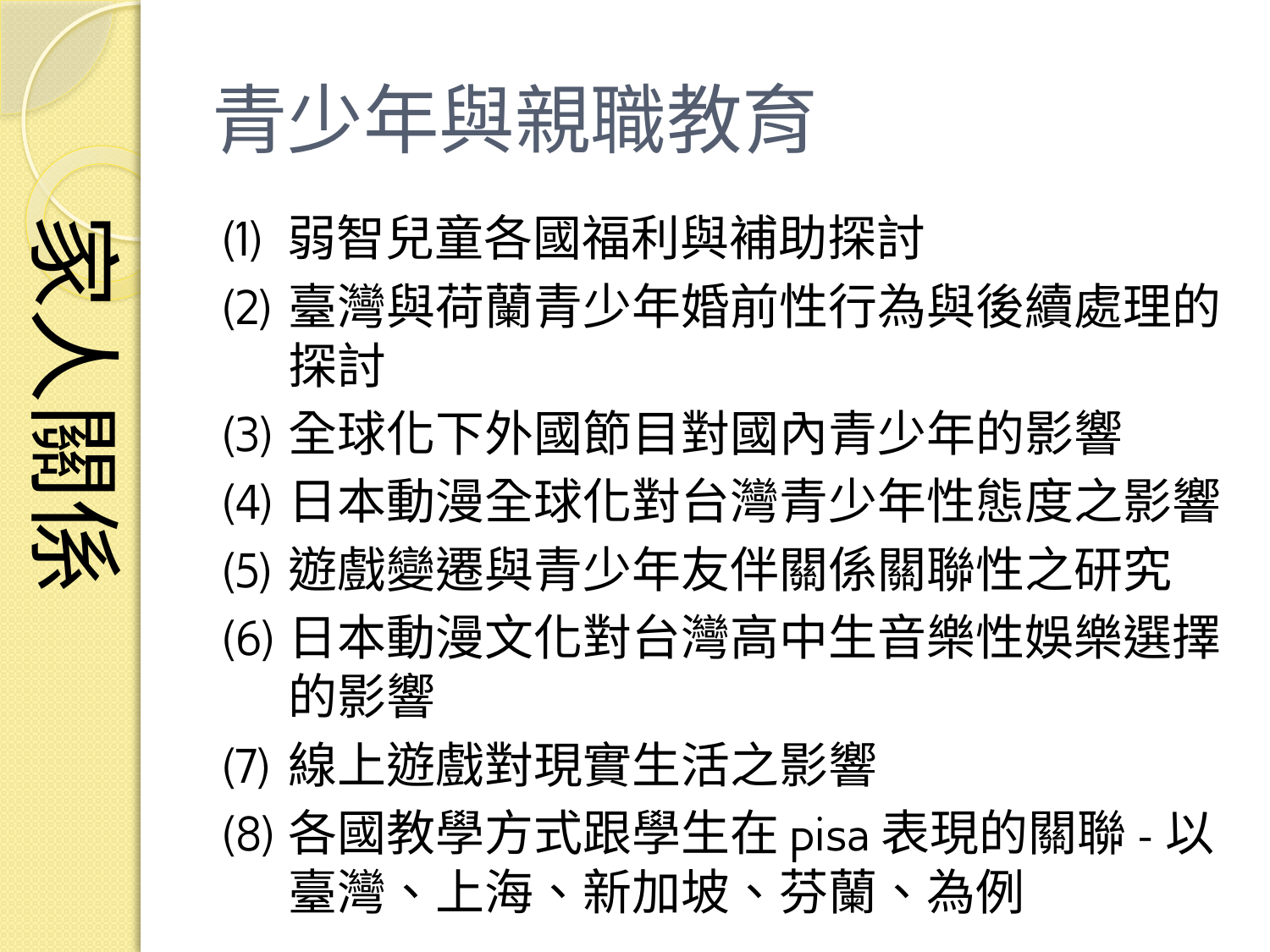

# 青少年與親職教育
家人關係
(1) 弱智兒童各國福利與補助探討
(2)	臺灣與荷蘭青少年婚前性行為與後續處理的探討
(3)	全球化下外國節目對國內青少年的影響
(4)	日本動漫全球化對台灣青少年性態度之影響
(5)	遊戲變遷與青少年友伴關係關聯性之研究
(6)	日本動漫文化對台灣高中生音樂性娛樂選擇的影響
(7)	線上遊戲對現實生活之影響
(8)	各國教學方式跟學生在pisa表現的關聯-以臺灣、上海、新加坡、芬蘭、為例